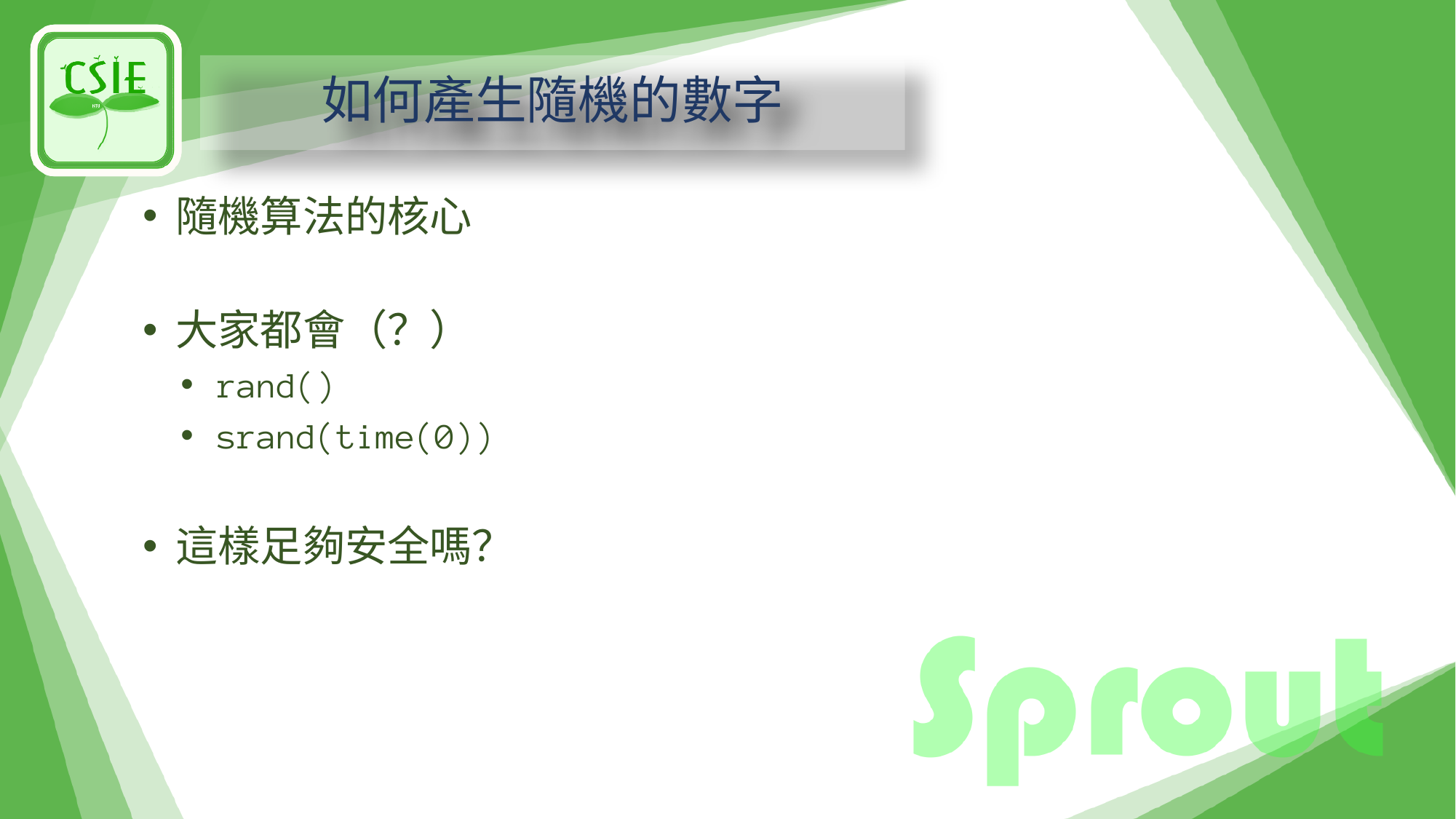

# 如何產生隨機的數字
隨機算法的核心

大家都會（？）
rand()
srand(time(0))

這樣足夠安全嗎？